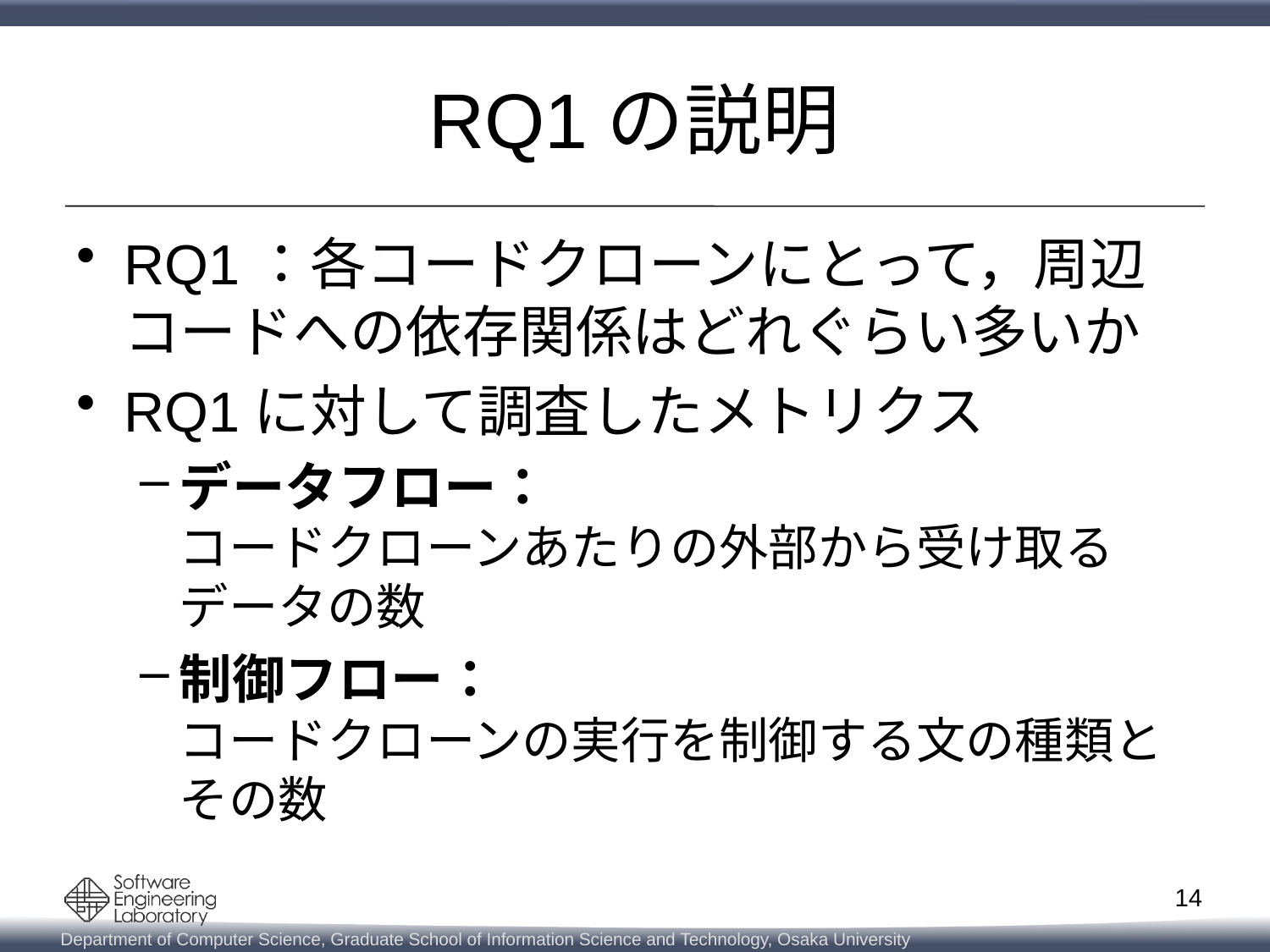

# RQ1の説明
RQ1：各コードクローンにとって，周辺コードへの依存関係はどれぐらい多いか
RQ1に対して調査したメトリクス
データフロー：
コードクローンあたりの外部から受け取るデータの数
制御フロー：
コードクローンの実行を制御する文の種類とその数

14